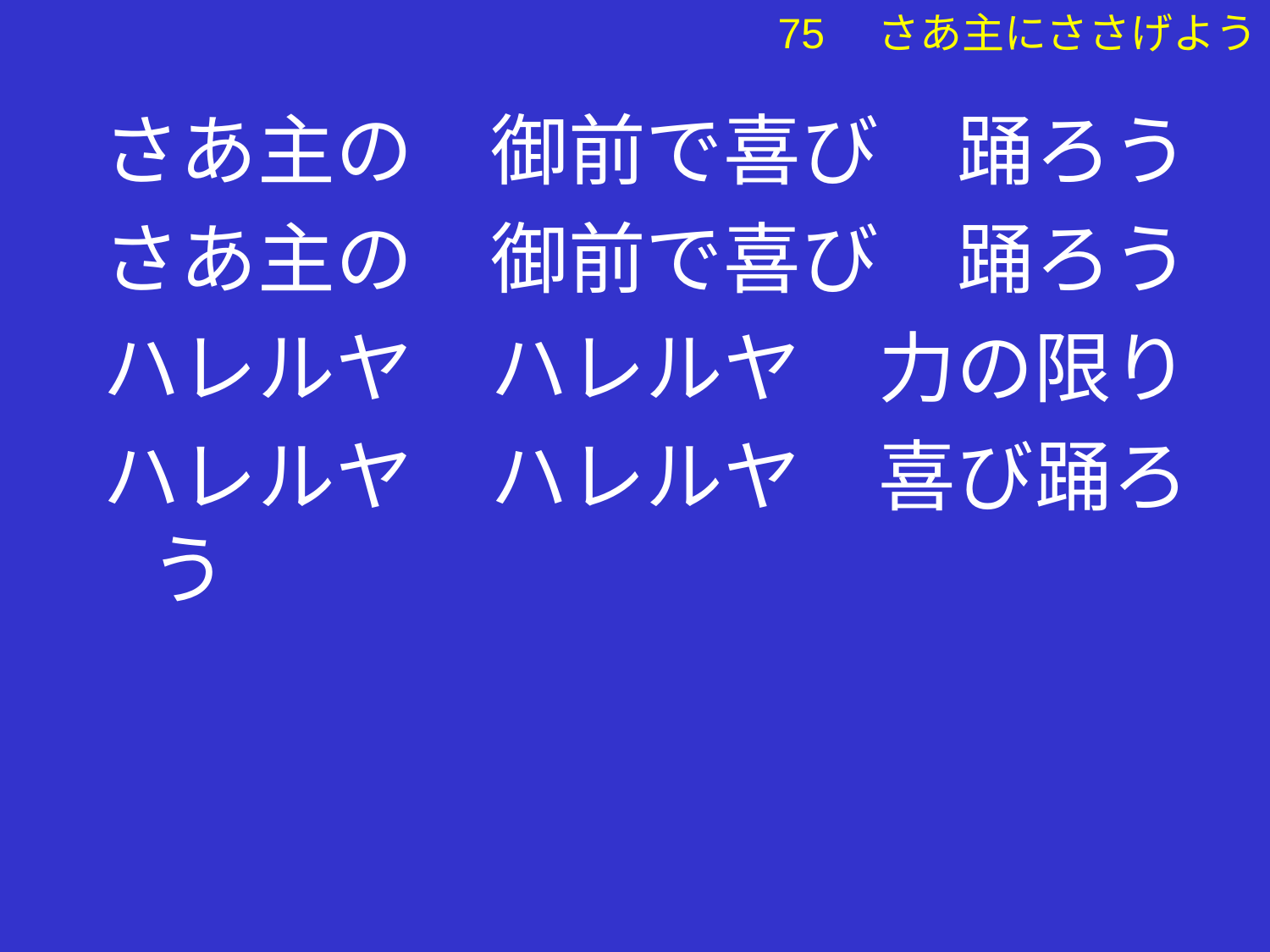

さあ主の　御前で喜び　踊ろう
さあ主の　御前で喜び　踊ろう
ハレルヤ　ハレルヤ　力の限り
ハレルヤ　ハレルヤ　喜び踊ろう

# 75　さあ主にささげよう